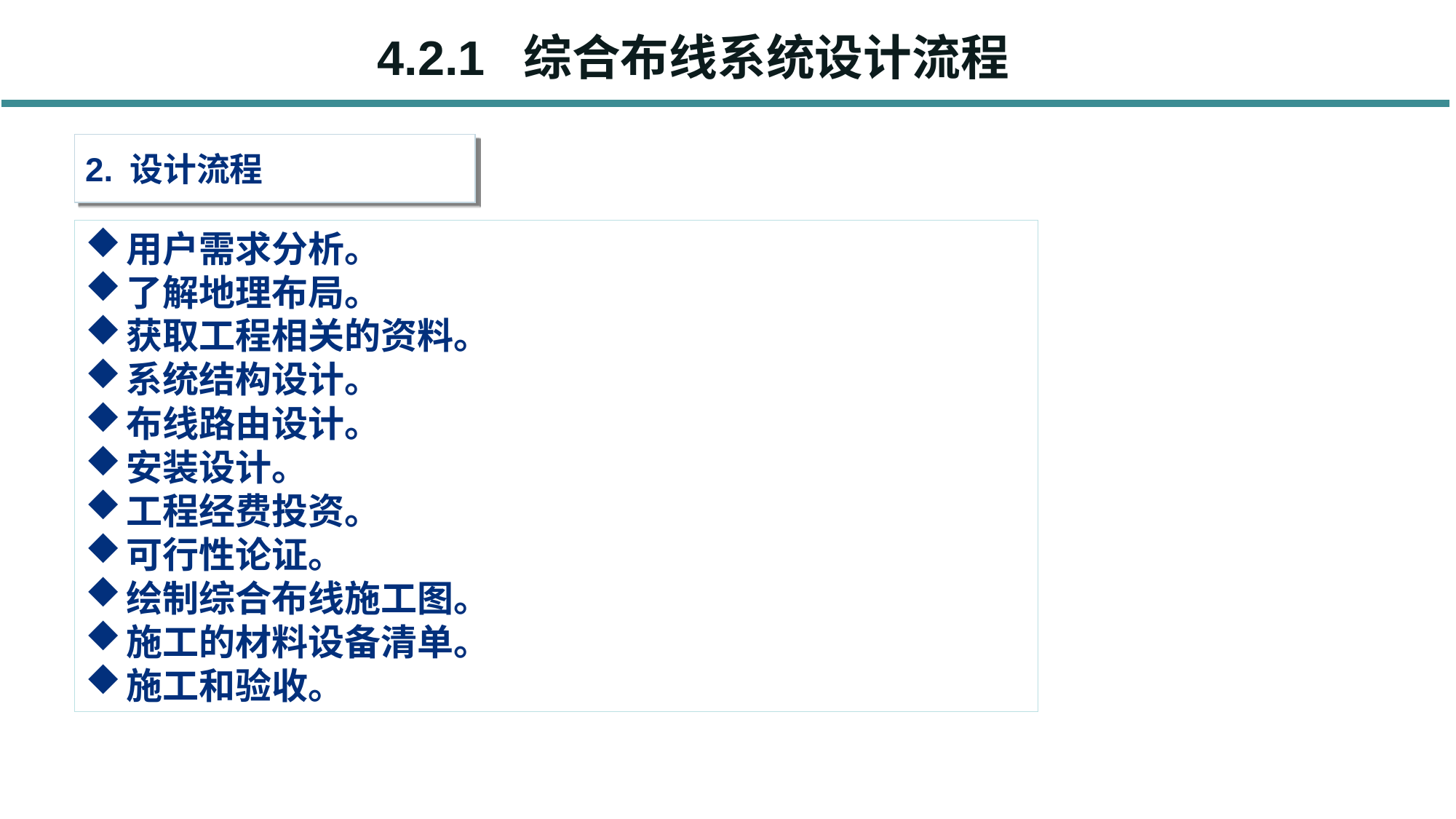

4.2.1  综合布线系统设计流程
2. 设计流程
用户需求分析。
了解地理布局。
获取工程相关的资料。
系统结构设计。
布线路由设计。
安装设计。
工程经费投资。
可行性论证。
绘制综合布线施工图。
施工的材料设备清单。
施工和验收。